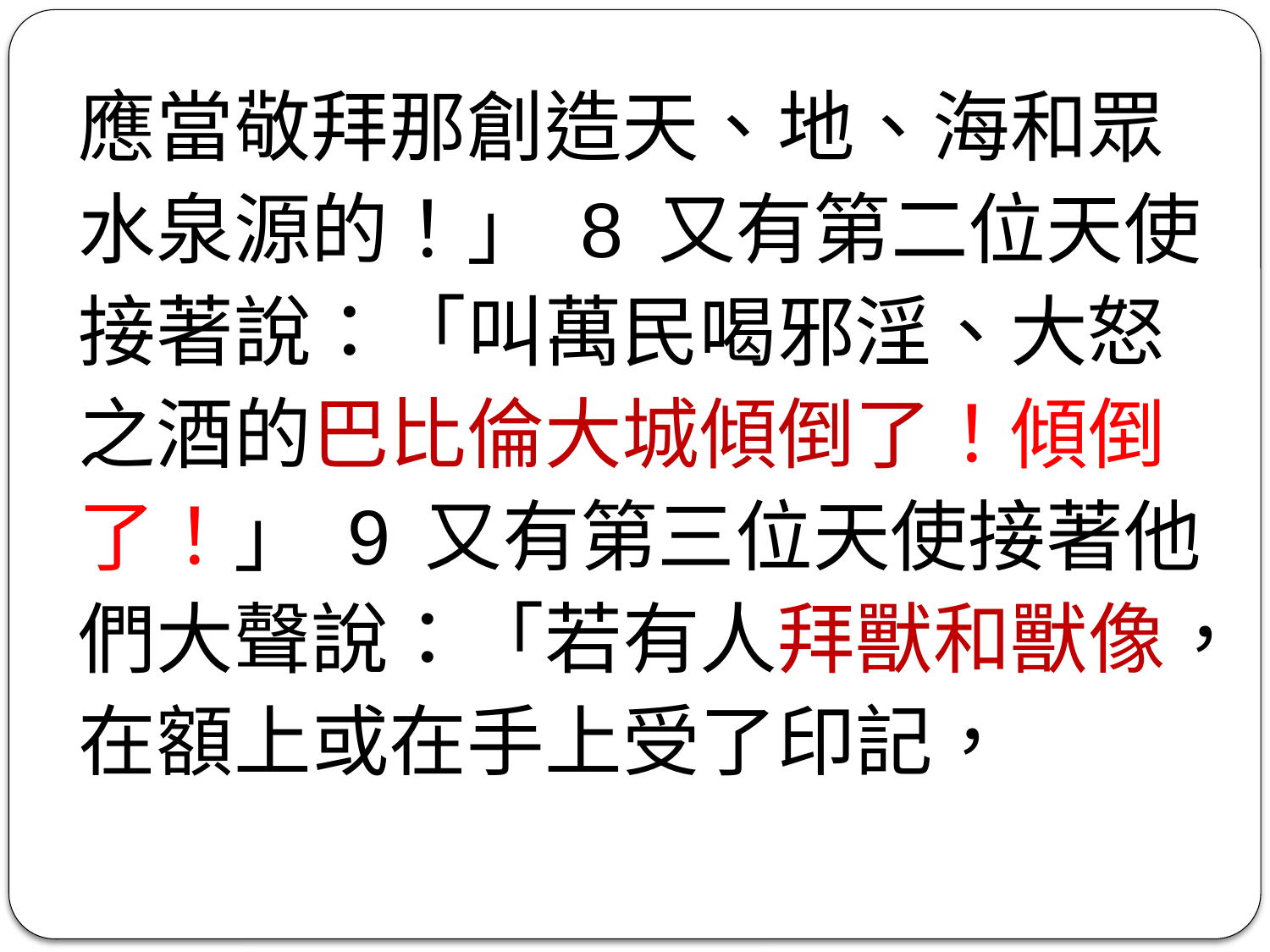

應當敬拜那創造天、地、海和眾水泉源的！」 8 又有第二位天使接著說：「叫萬民喝邪淫、大怒之酒的巴比倫大城傾倒了！傾倒了！」 9 又有第三位天使接著他們大聲說：「若有人拜獸和獸像，在額上或在手上受了印記，